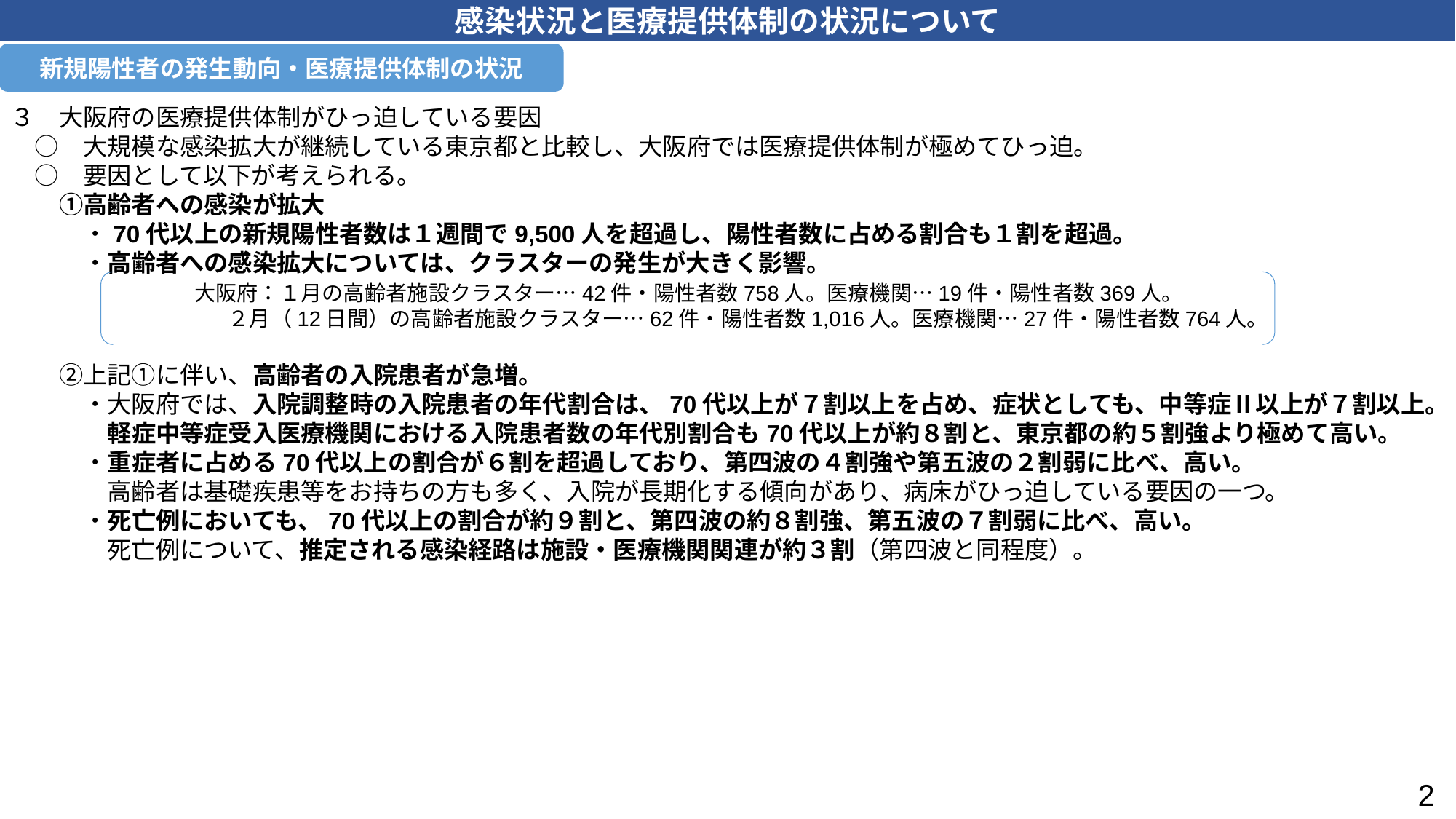

感染状況と医療提供体制の状況について
新規陽性者の発生動向・医療提供体制の状況

３　大阪府の医療提供体制がひっ迫している要因
　○　大規模な感染拡大が継続している東京都と比較し、大阪府では医療提供体制が極めてひっ迫。
　○　要因として以下が考えられる。
　　①高齢者への感染が拡大
　　　・70代以上の新規陽性者数は１週間で9,500人を超過し、陽性者数に占める割合も１割を超過。
　　　・高齢者への感染拡大については、クラスターの発生が大きく影響。
　　　　　　　　 大阪府：１月の高齢者施設クラスター…42件・陽性者数758人。医療機関…19件・陽性者数369人。
　　　　　　　　　 　２月（12日間）の高齢者施設クラスター…62件・陽性者数1,016人。医療機関…27件・陽性者数764人。

　　②上記①に伴い、高齢者の入院患者が急増。
　　　・大阪府では、入院調整時の入院患者の年代割合は、70代以上が７割以上を占め、症状としても、中等症Ⅱ以上が７割以上。
　　　　軽症中等症受入医療機関における入院患者数の年代別割合も70代以上が約８割と、東京都の約５割強より極めて高い。
　　　・重症者に占める70代以上の割合が６割を超過しており、第四波の４割強や第五波の２割弱に比べ、高い。
　　　　高齢者は基礎疾患等をお持ちの方も多く、入院が長期化する傾向があり、病床がひっ迫している要因の一つ。
　　　・死亡例においても、70代以上の割合が約９割と、第四波の約８割強、第五波の７割弱に比べ、高い。
　　　　死亡例について、推定される感染経路は施設・医療機関関連が約３割（第四波と同程度）。

2